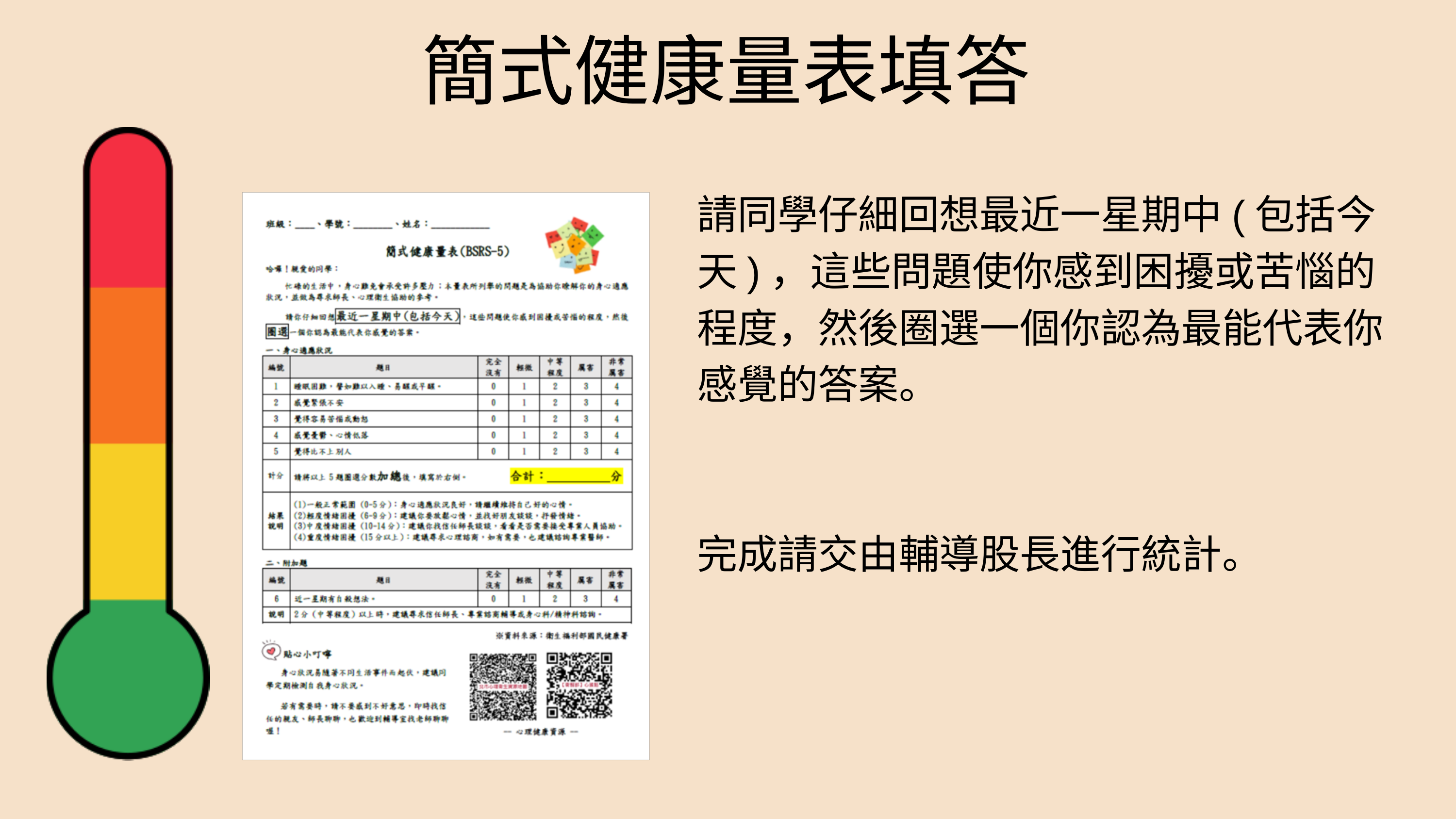

簡式健康量表填答

請同學仔細回想最近一星期中(包括今天)，這些問題使你感到困擾或苦惱的程度，然後圈選一個你認為最能代表你感覺的答案。

完成請交由輔導股長進行統計。